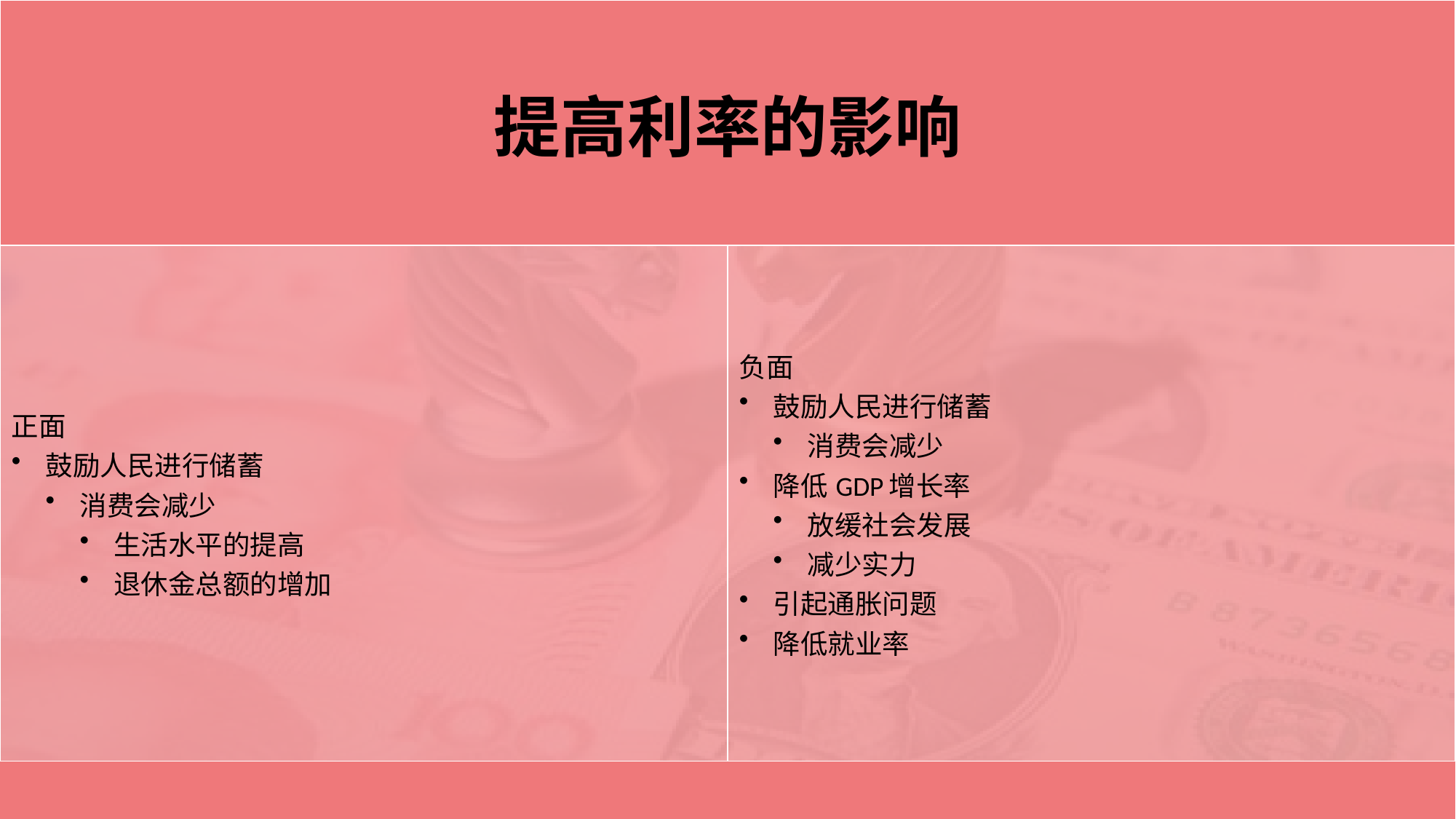

提高利率的影响
正面
负面
鼓励人民进行储蓄
鼓励人民进行储蓄
消费会减少
生活水平的提高
退休金总额的增加
消费会减少
降低GDP增长率
放缓社会发展
减少实力
引起通胀问题
降低就业率
良好的